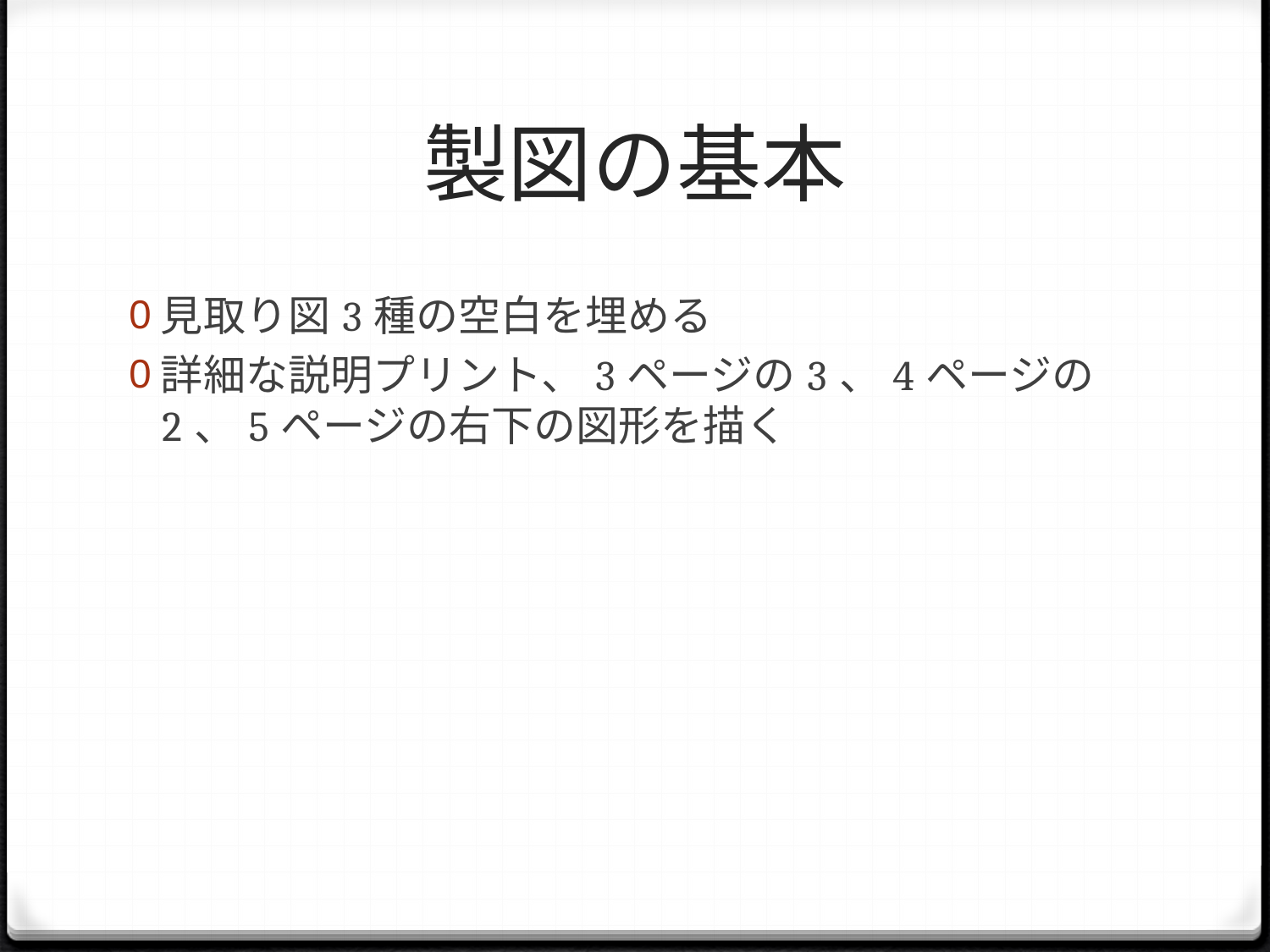

# 製図の基本
見取り図3種の空白を埋める
詳細な説明プリント、3ページの3、4ページの2、5ページの右下の図形を描く